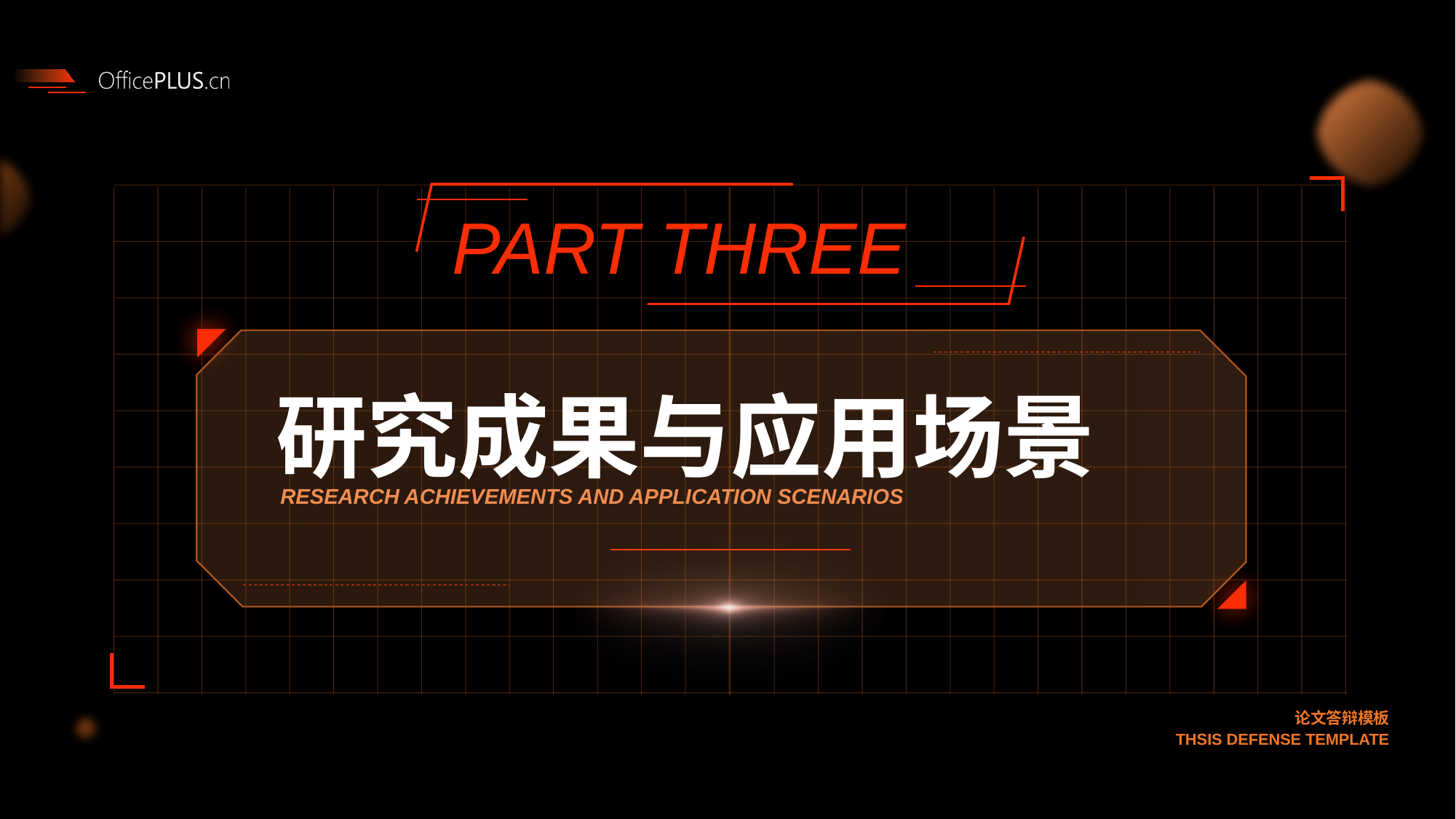

PART THREE
研究成果与应用场景
RESEARCH ACHIEVEMENTS AND APPLICATION SCENARIOS